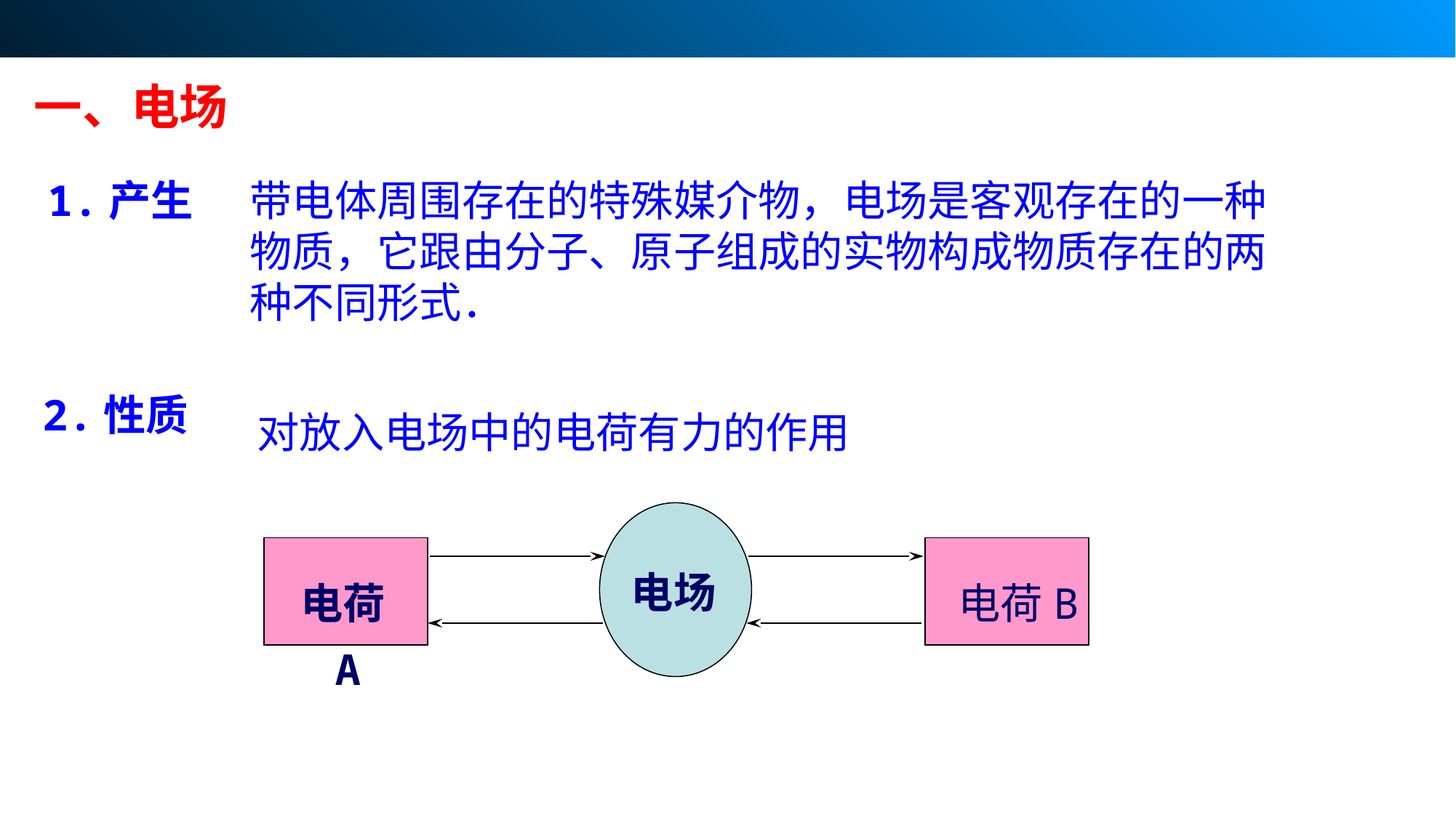

一、电场
1.产生
带电体周围存在的特殊媒介物，电场是客观存在的一种物质，它跟由分子、原子组成的实物构成物质存在的两种不同形式．
2.性质
对放入电场中的电荷有力的作用

电场

电荷A

电荷B